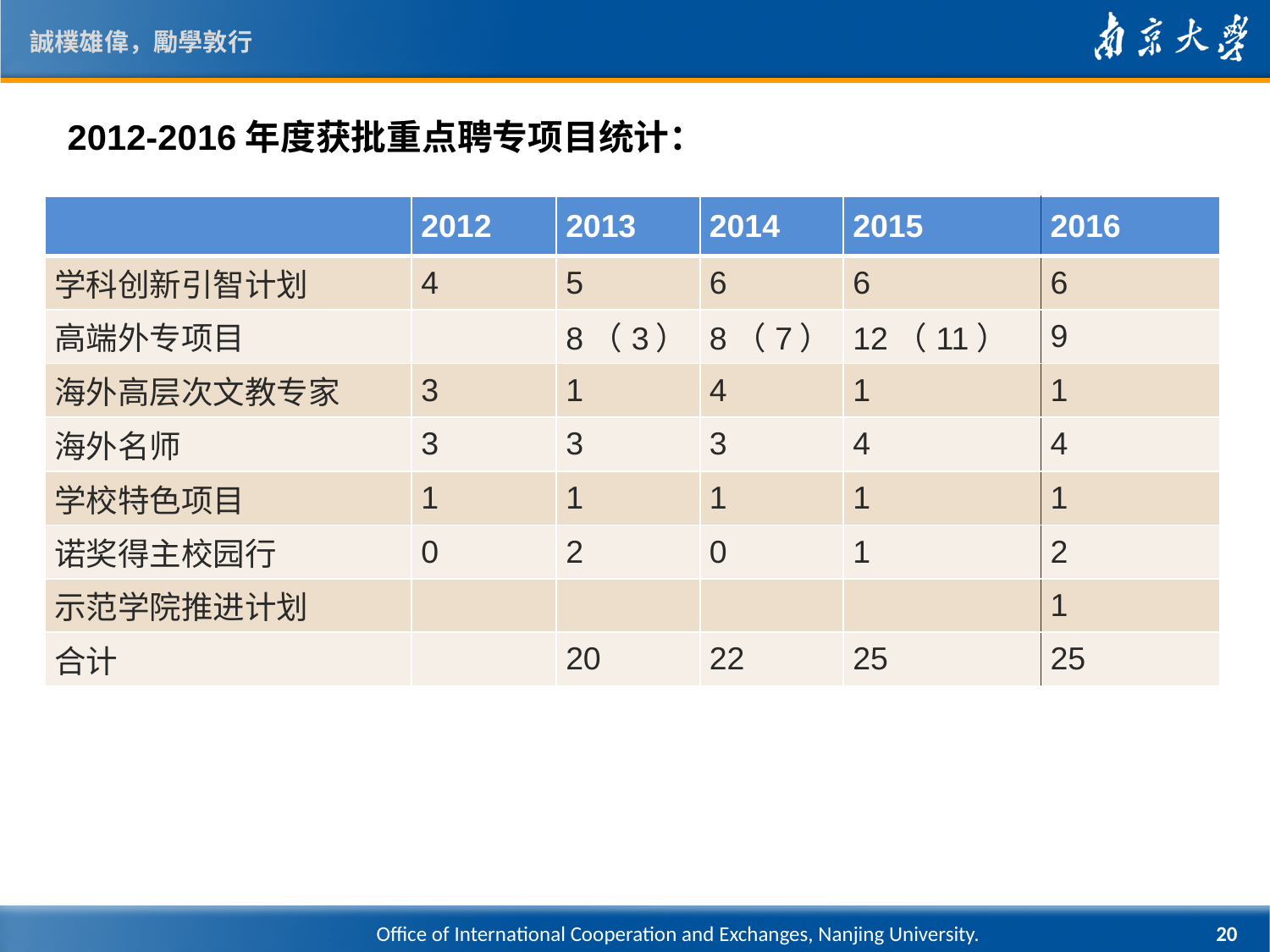

2012-2016年度获批重点聘专项目统计：

|  | 2012 | 2013 | 2014 | 2015 | 2016 |
| --- | --- | --- | --- | --- | --- |
| 学科创新引智计划 | 4 | 5 | 6 | 6 | 6 |
| 高端外专项目 |  | 8（3） | 8（7） | 12（11） | 9 |
| 海外高层次文教专家 | 3 | 1 | 4 | 1 | 1 |
| 海外名师 | 3 | 3 | 3 | 4 | 4 |
| 学校特色项目 | 1 | 1 | 1 | 1 | 1 |
| 诺奖得主校园行 | 0 | 2 | 0 | 1 | 2 |
| 示范学院推进计划 |  |  |  |  | 1 |
| 合计 |  | 20 | 22 | 25 | 25 |